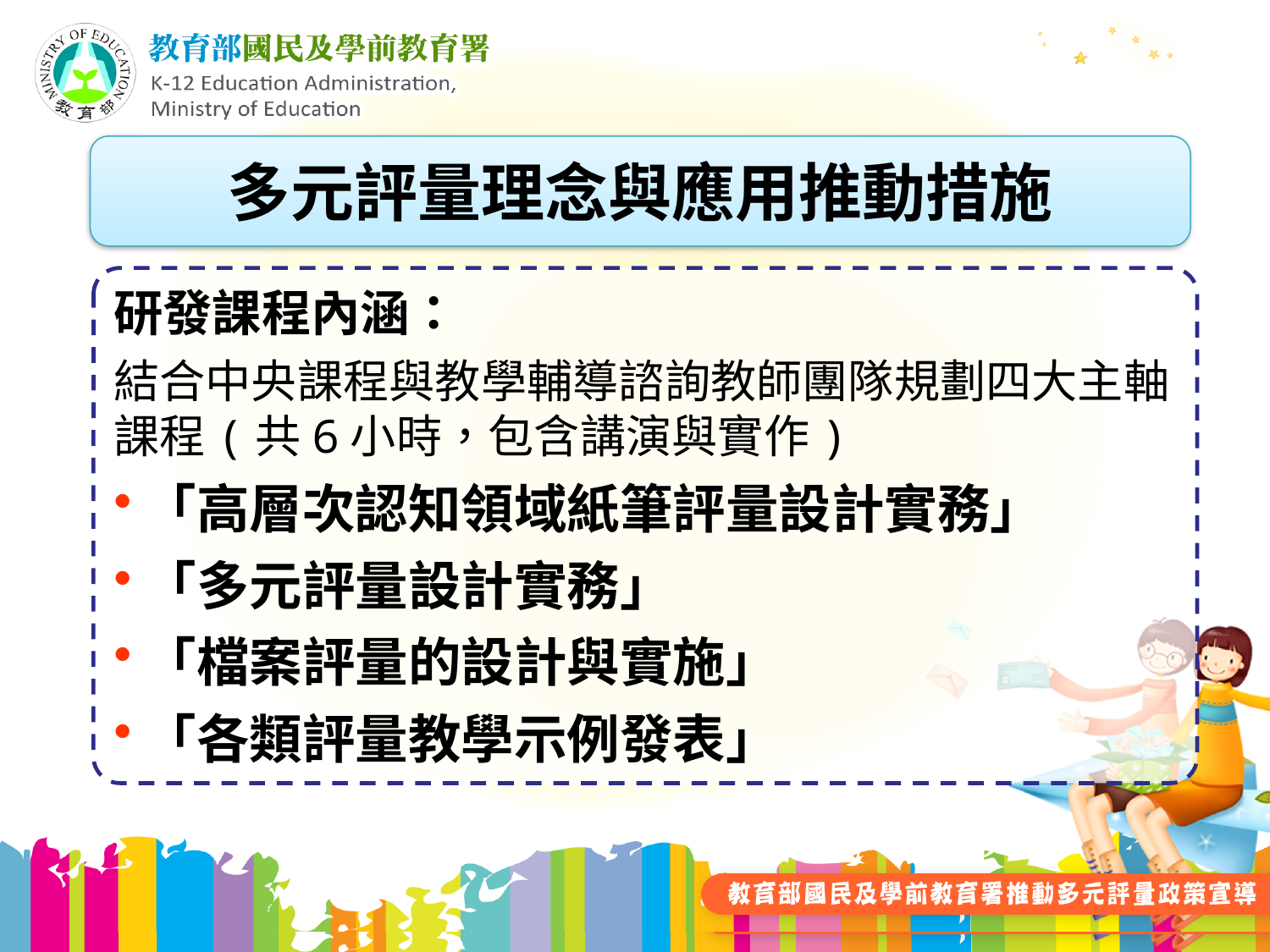

多元評量理念與應用推動措施
研發課程內涵：
結合中央課程與教學輔導諮詢教師團隊規劃四大主軸課程(共6小時，包含講演與實作)
「高層次認知領域紙筆評量設計實務」
「多元評量設計實務」
「檔案評量的設計與實施」
「各類評量教學示例發表」